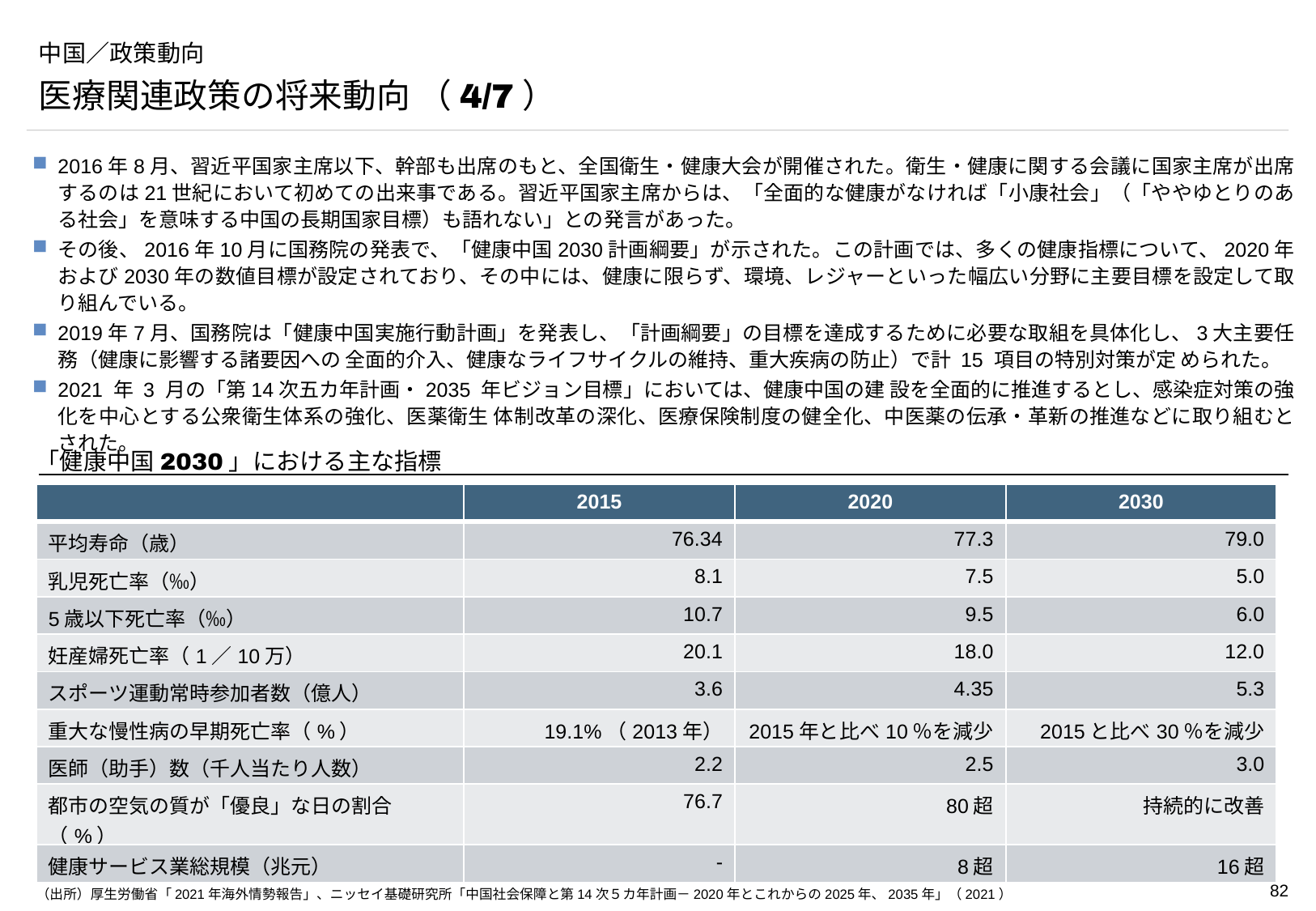

# 中国／政策動向
医療関連政策の将来動向 （4/7）
2016年8月、習近平国家主席以下、幹部も出席のもと、全国衛生・健康大会が開催された。衛生・健康に関する会議に国家主席が出席するのは21世紀において初めての出来事である。習近平国家主席からは、「全面的な健康がなければ「小康社会」（「ややゆとりのある社会」を意味する中国の長期国家目標）も語れない」との発言があった。
その後、2016年10月に国務院の発表で、「健康中国2030計画綱要」が示された。この計画では、多くの健康指標について、2020年および2030年の数値目標が設定されており、その中には、健康に限らず、環境、レジャーといった幅広い分野に主要目標を設定して取り組んでいる。
2019年7月、国務院は「健康中国実施行動計画」を発表し、「計画綱要」の目標を達成するために必要な取組を具体化し、3大主要任務（健康に影響する諸要因への 全面的介入、健康なライフサイクルの維持、重大疾病の防止）で計 15 項目の特別対策が定 められた。
2021 年 3 月の「第14次五カ年計画・2035 年ビジョン目標」においては、健康中国の建 設を全面的に推進するとし、感染症対策の強化を中心とする公衆衛生体系の強化、医薬衛生 体制改革の深化、医療保険制度の健全化、中医薬の伝承・革新の推進などに取り組むとされた。
「健康中国2030」における主な指標
|  | 2015 | 2020 | 2030 |
| --- | --- | --- | --- |
| 平均寿命（歳） | 76.34 | 77.3 | 79.0 |
| 乳児死亡率（‰） | 8.1 | 7.5 | 5.0 |
| 5歳以下死亡率（‰） | 10.7 | 9.5 | 6.0 |
| 妊産婦死亡率（1／10万） | 20.1 | 18.0 | 12.0 |
| スポーツ運動常時参加者数（億人） | 3.6 | 4.35 | 5.3 |
| 重大な慢性病の早期死亡率（%） | 19.1%（2013年） | 2015年と比べ10％を減少 | 2015と比べ30％を減少 |
| 医師（助手）数（千人当たり人数） | 2.2 | 2.5 | 3.0 |
| 都市の空気の質が「優良」な日の割合（%） | 76.7 | 80超 | 持続的に改善 |
| 健康サービス業総規模（兆元） | - | 8超 | 16超 |
（出所）厚生労働省「2021年海外情勢報告」、ニッセイ基礎研究所「中国社会保障と第14次５カ年計画－2020年とこれからの2025年、2035年」（2021）